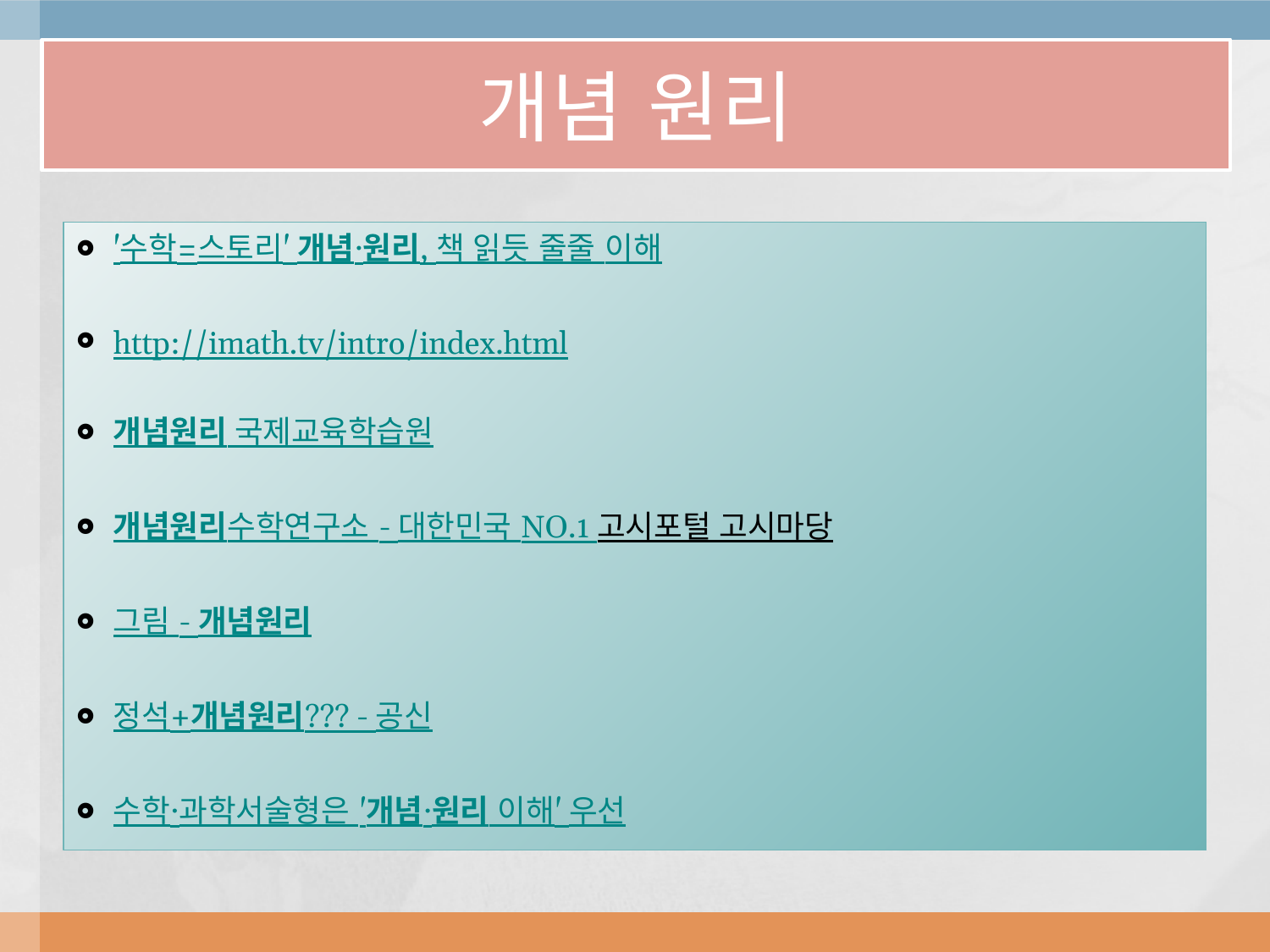

# 개념 원리
'수학=스토리' 개념·원리, 책 읽듯 줄줄 이해

http://imath.tv/intro/index.html

개념원리 국제교육학습원

개념원리수학연구소 - 대한민국 NO.1 고시포털 고시마당

그림 - 개념원리

정석+개념원리??? - 공신

수학·과학서술형은 '개념·원리 이해' 우선